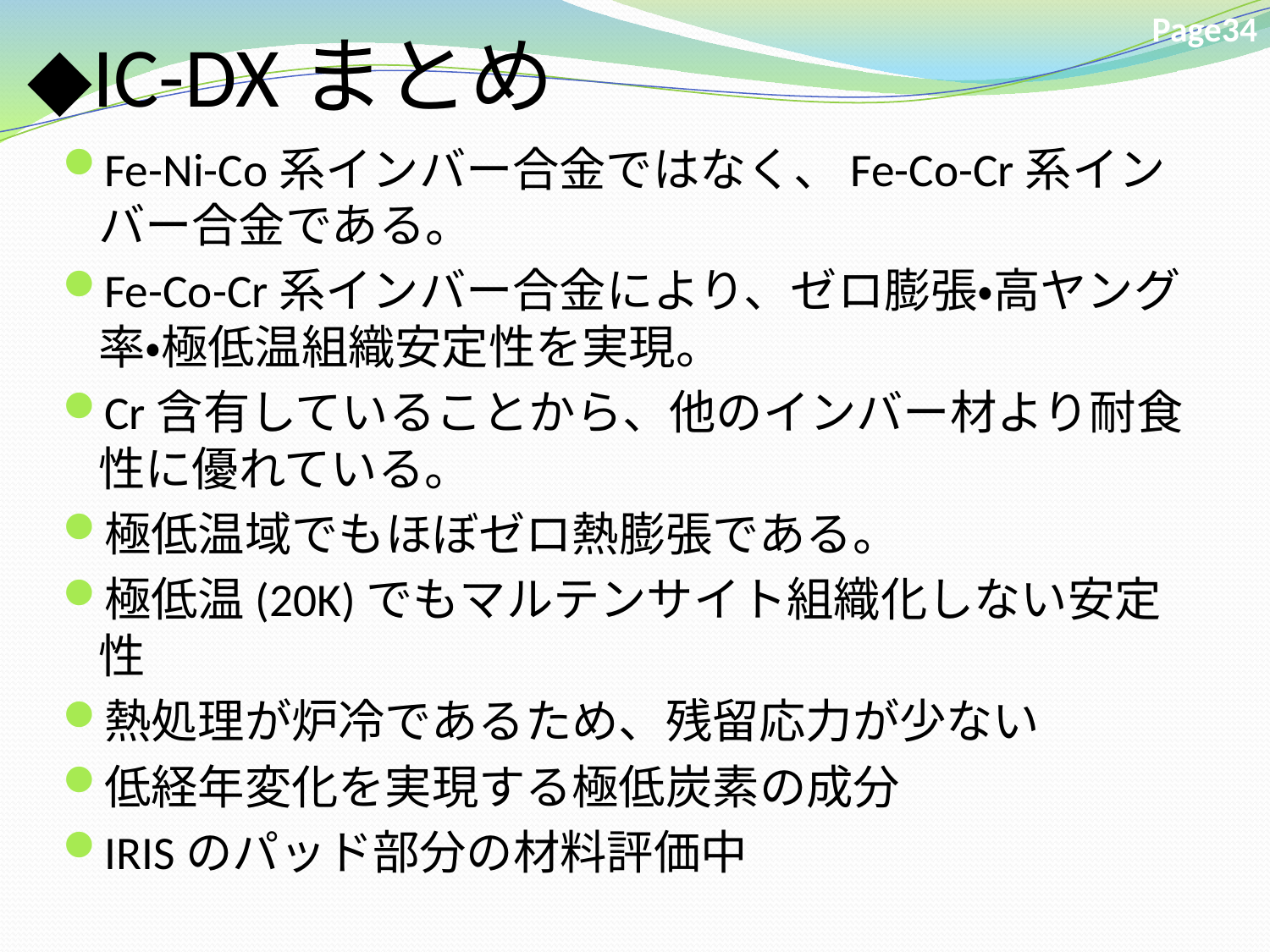

Page34
◆IC-DXまとめ
Fe-Ni-Co系インバー合金ではなく、Fe-Co-Cr系インバー合金である。
Fe-Co-Cr系インバー合金により、ゼロ膨張・高ヤング率・極低温組織安定性を実現。
Cr含有していることから、他のインバー材より耐食性に優れている。
極低温域でもほぼゼロ熱膨張である。
極低温(20K)でもマルテンサイト組織化しない安定性
熱処理が炉冷であるため、残留応力が少ない
低経年変化を実現する極低炭素の成分
IRISのパッド部分の材料評価中